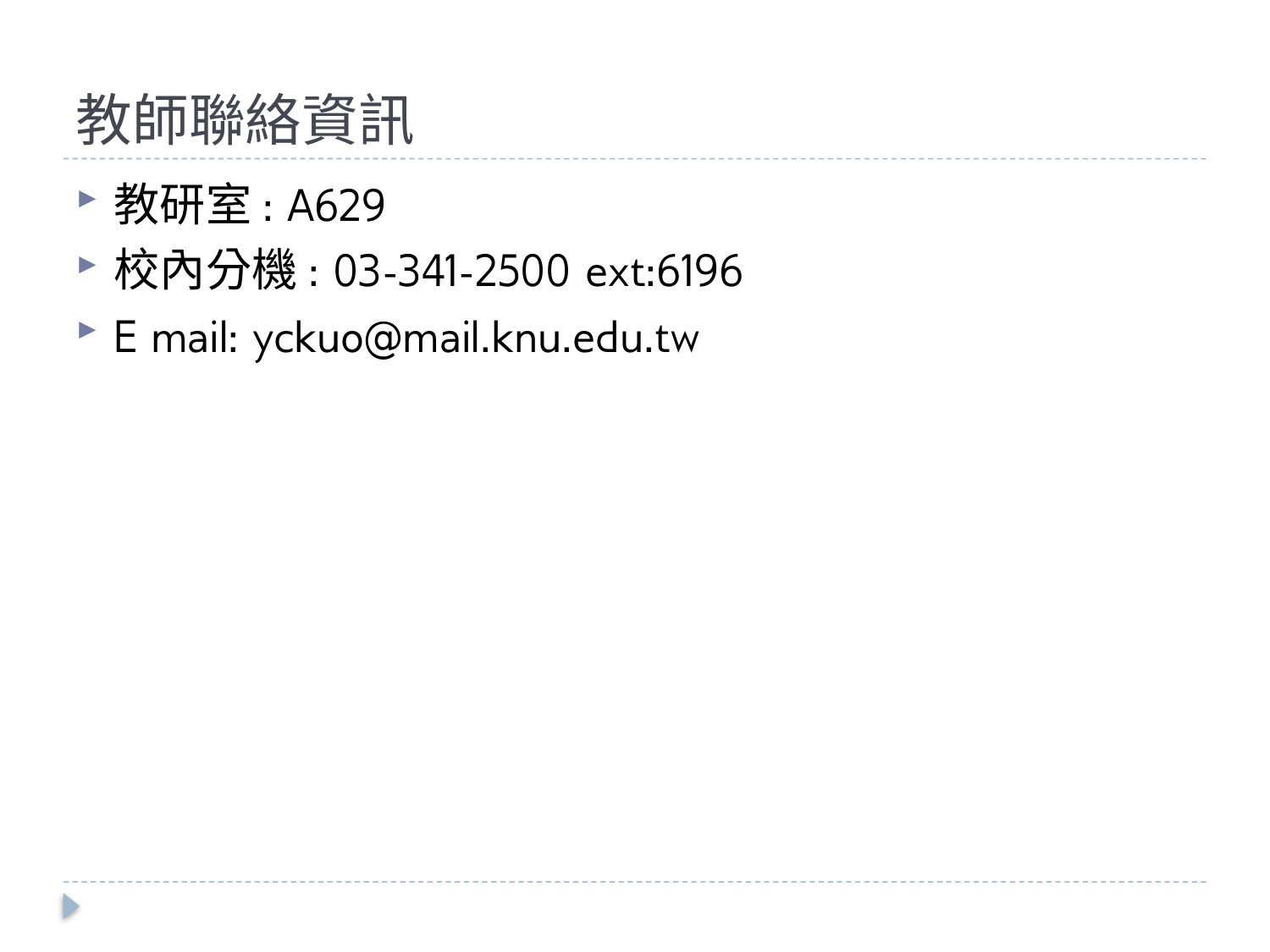

# 教師聯絡資訊
教研室: A629
校內分機: 03-341-2500 ext:6196
E mail: yckuo@mail.knu.edu.tw